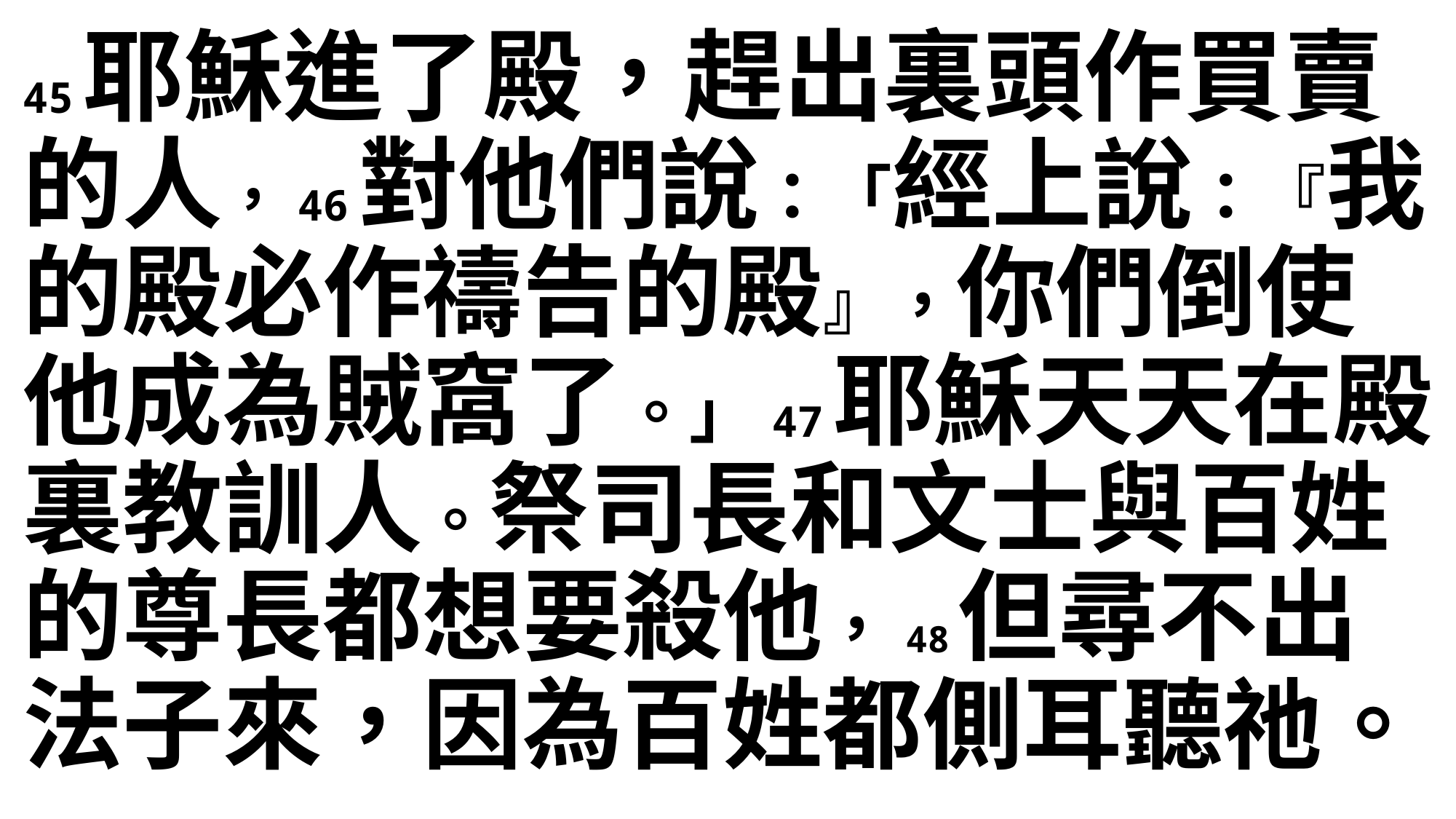

45耶穌進了殿，趕出裏頭作買賣的人，46對他們說：「經上說：『我的殿必作禱告的殿』，你們倒使他成為賊窩了。」47耶穌天天在殿裏教訓人。祭司長和文士與百姓的尊長都想要殺他，48但尋不出法子來，因為百姓都側耳聽祂。